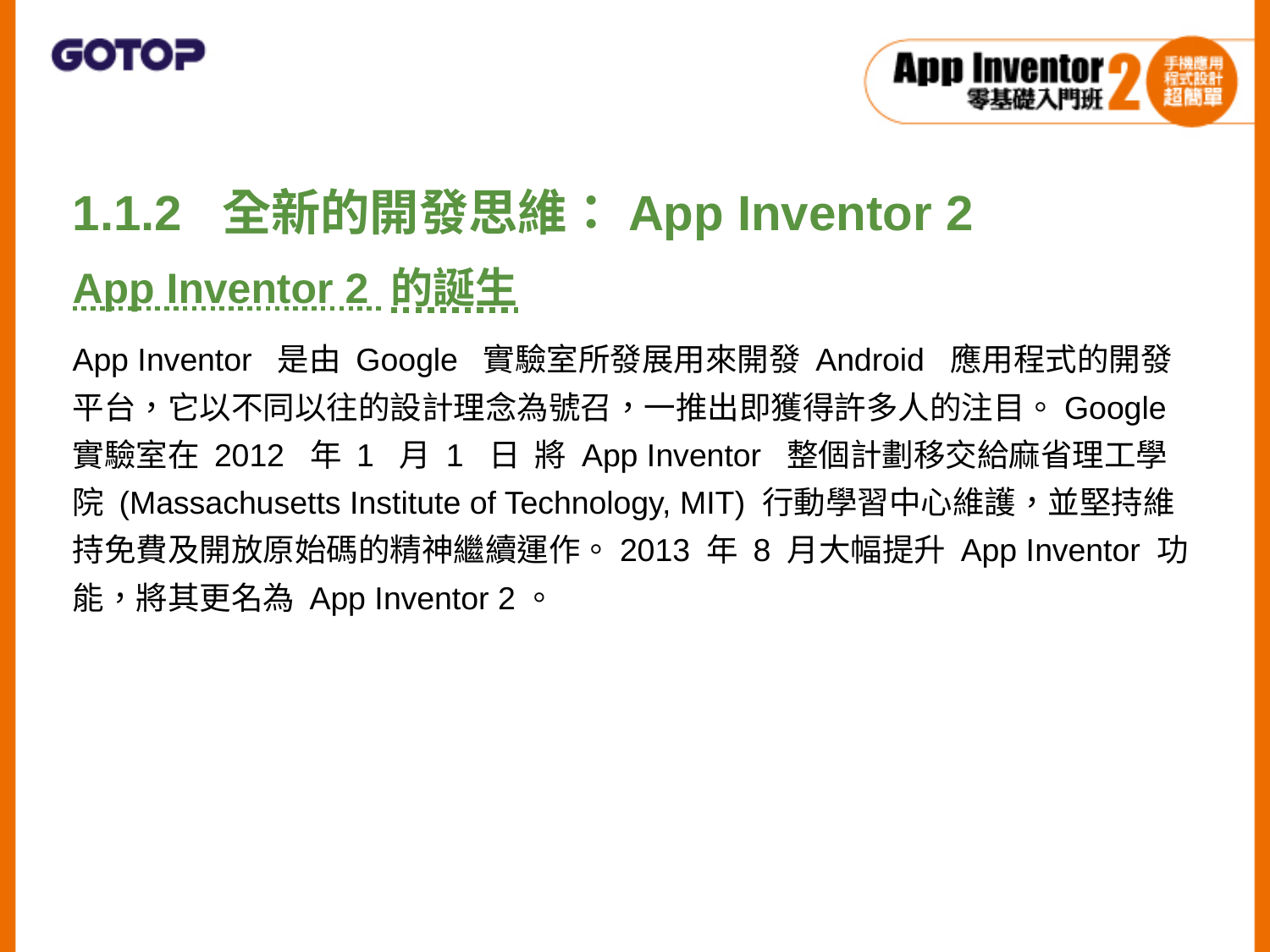

1.1.2  全新的開發思維：App Inventor 2
App Inventor 2 的誕生
App Inventor  是由 Google  實驗室所發展用來開發 Android  應用程式的開發平台，它以不同以往的設計理念為號召，一推出即獲得許多人的注目。Google 實驗室在 2012  年 1  月 1  日  將 App Inventor  整個計劃移交給麻省理工學院 (Massachusetts Institute of Technology, MIT) 行動學習中心維護，並堅持維持免費及開放原始碼的精神繼續運作。2013 年 8 月大幅提升 App Inventor 功能，將其更名為 App Inventor 2。